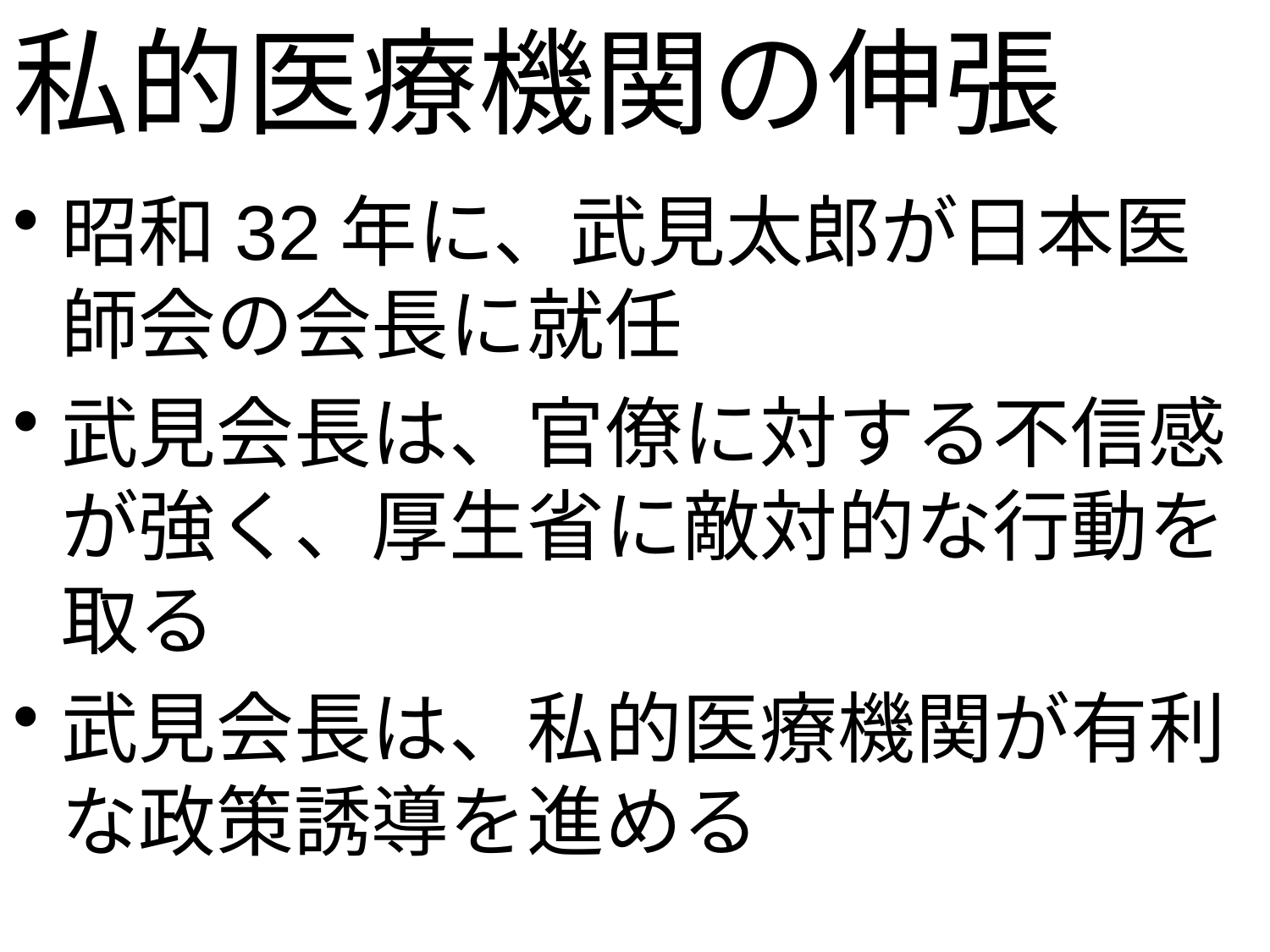

# 私的医療機関の伸張
昭和32年に、武見太郎が日本医師会の会長に就任
武見会長は、官僚に対する不信感が強く、厚生省に敵対的な行動を取る
武見会長は、私的医療機関が有利な政策誘導を進める